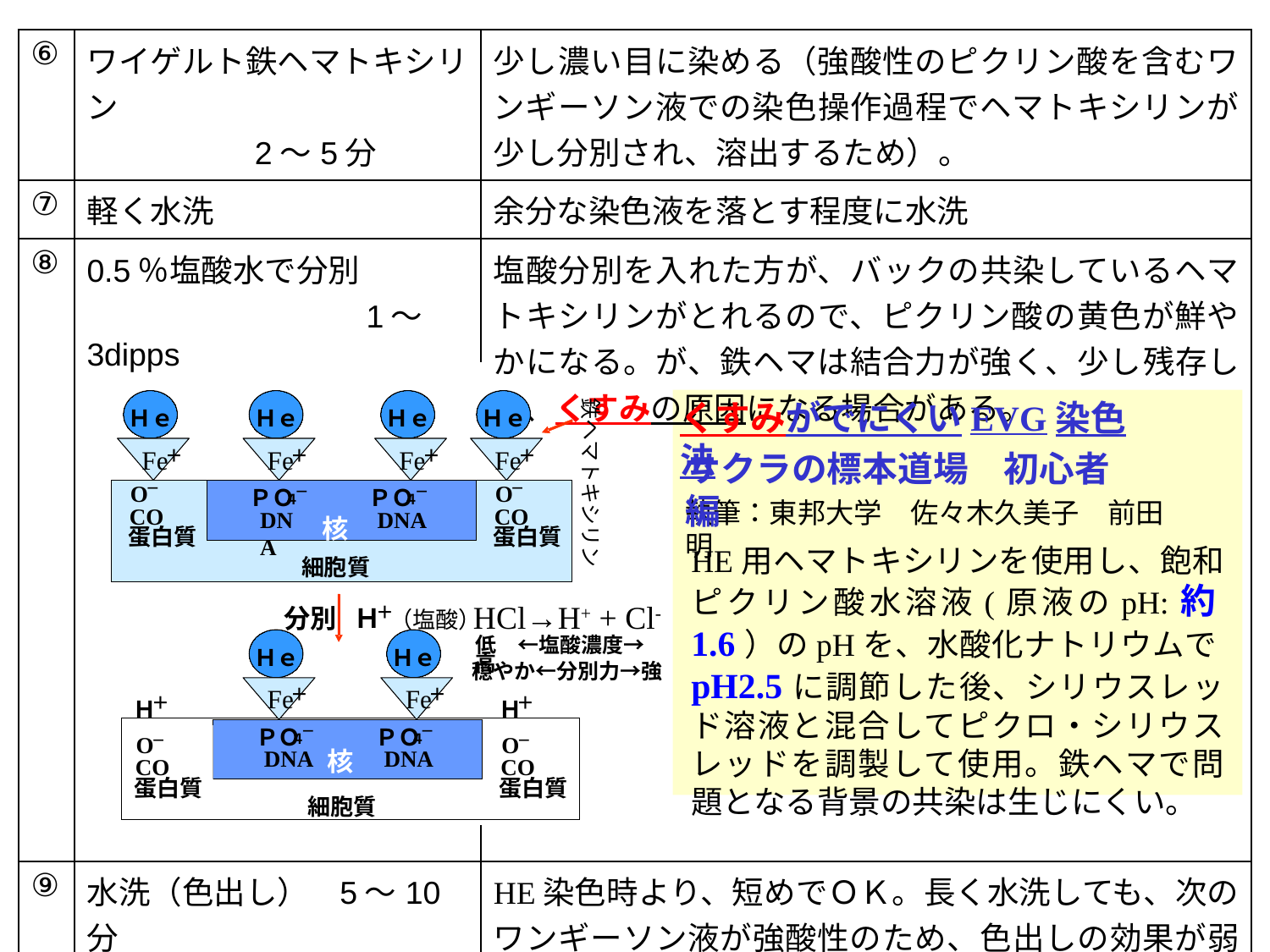

| ⑥ | ワイゲルト鉄ヘマトキシリン 　　　　　2～5分 | 少し濃い目に染める（強酸性のピクリン酸を含むワンギーソン液での染色操作過程でヘマトキシリンが少し分別され、溶出するため）。 |
| --- | --- | --- |
| ⑦ | 軽く水洗 | 余分な染色液を落とす程度に水洗 |
| ⑧ | 0.5％塩酸水で分別 　　 　　　　　　　　1～3dipps | 塩酸分別を入れた方が、バックの共染しているヘマトキシリンがとれるので、ピクリン酸の黄色が鮮やかになる。が、鉄ヘマは結合力が強く、少し残存して、くすみの原因になる場合がある。 |
| ⑨ | 水洗（色出し） 5～10分 | HE染色時より、短めでＯＫ。長く水洗しても、次のワンギーソン液が強酸性のため、色出しの効果が弱い。 |

Ｈｅ

Fe
＋

Ｈｅ

Fe
＋

Ｈｅ

Fe
＋

Ｈｅ

Fe
＋

O
O
－
－

ＰＯ
－
ＰＯ
－
４
４
CO
CO
DNA
DNA
蛋白質
蛋白質
細胞質
核

分別
Ｈ
＋
（塩酸）

Ｈｅ

Fe
＋

Ｈｅ

Fe
＋

＋
＋
Ｈ
Ｈ

ＰＯ
ＰＯ
－
－

４
４
O
O
－
－
DNA
DNA
核
CO
CO
蛋白質
蛋白質

細胞質
鉄ヘマトキシリン
くすみがでにくいEVG染色法

サクラの標本道場　初心者編
執筆：東邦大学　佐々木久美子　前田明
HE用ヘマトキシリンを使用し、飽和ピクリン酸水溶液(原液のpH:約1.6）のpHを、水酸化ナトリウムでpH2.5に調節した後、シリウスレッド溶液と混合してピクロ・シリウスレッドを調製して使用。鉄ヘマで問題となる背景の共染は生じにくい。
HCl→H+ + Cl-
低　←塩酸濃度→高
穏やか←分別力→強